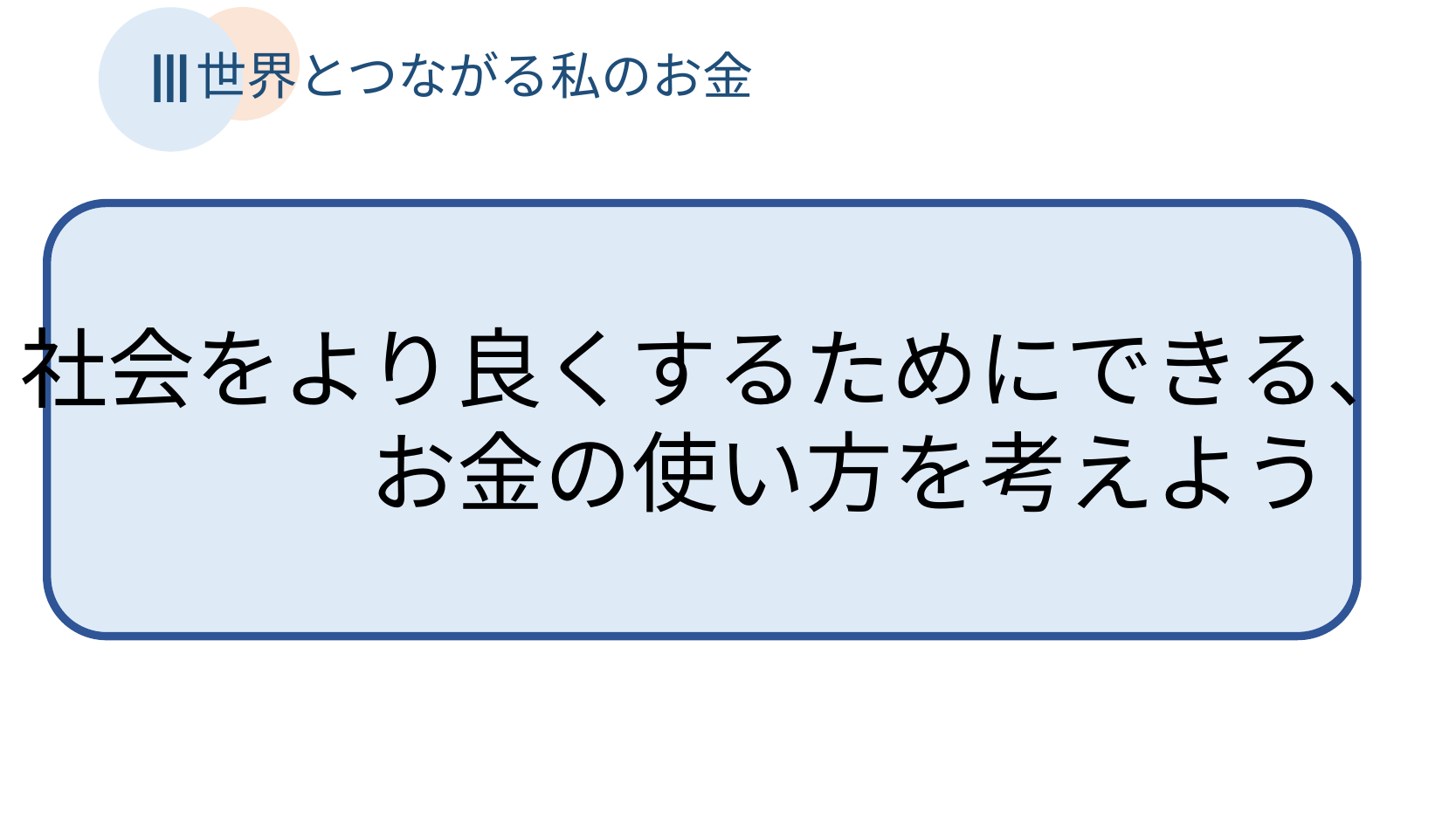

Ⅲ
世界とつながる私のお金

社会をより良くするためにできる、
　　　　お金の使い方を考えよう